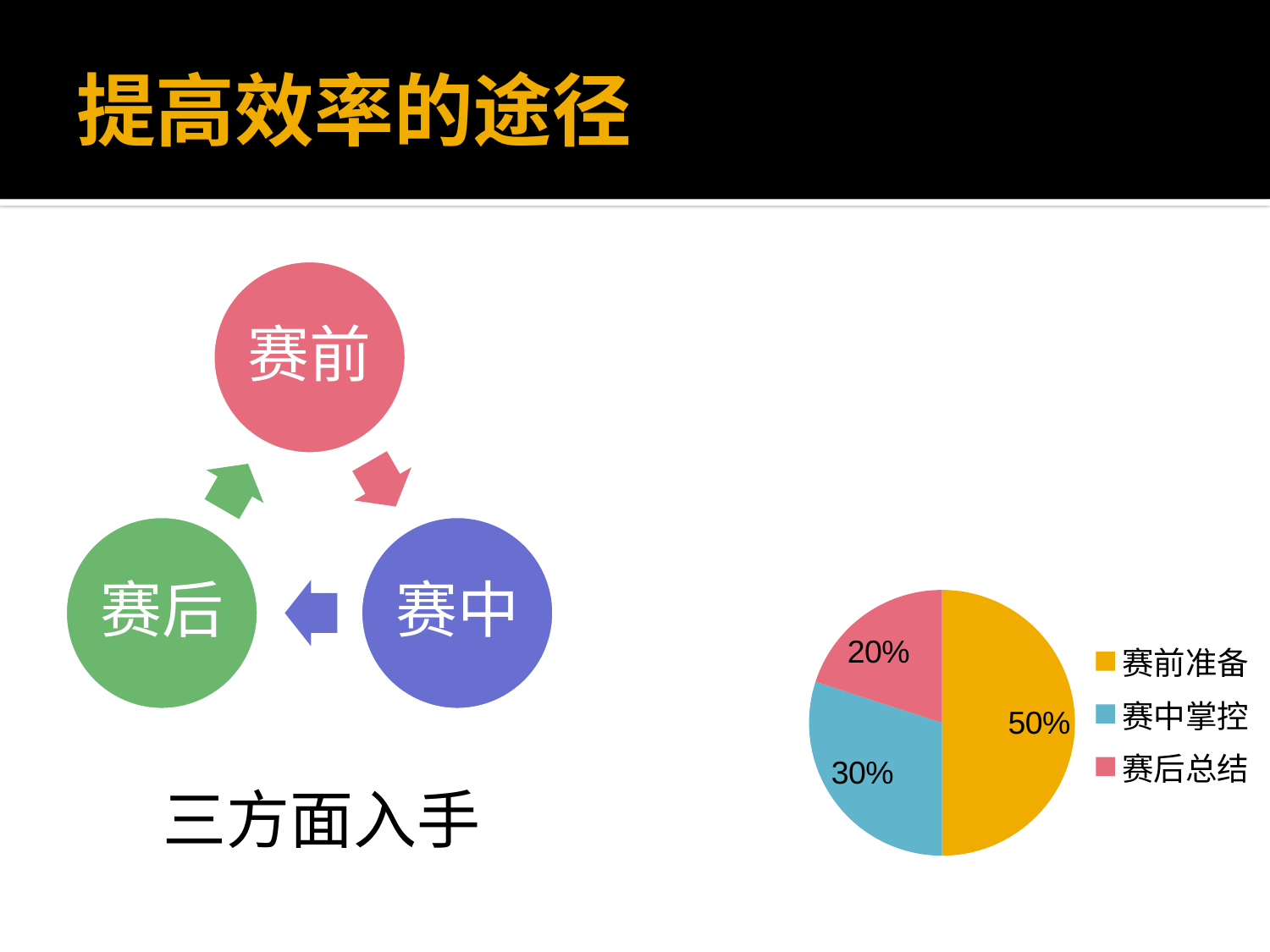

# 提高效率的途径
赛前

赛中

赛后

### Chart

| Category | 销售额 |
|---|---|
| 赛前准备 | 0.5 |
| 赛中掌控 | 0.3 |
| 赛后总结 | 0.2 |
三方面入手